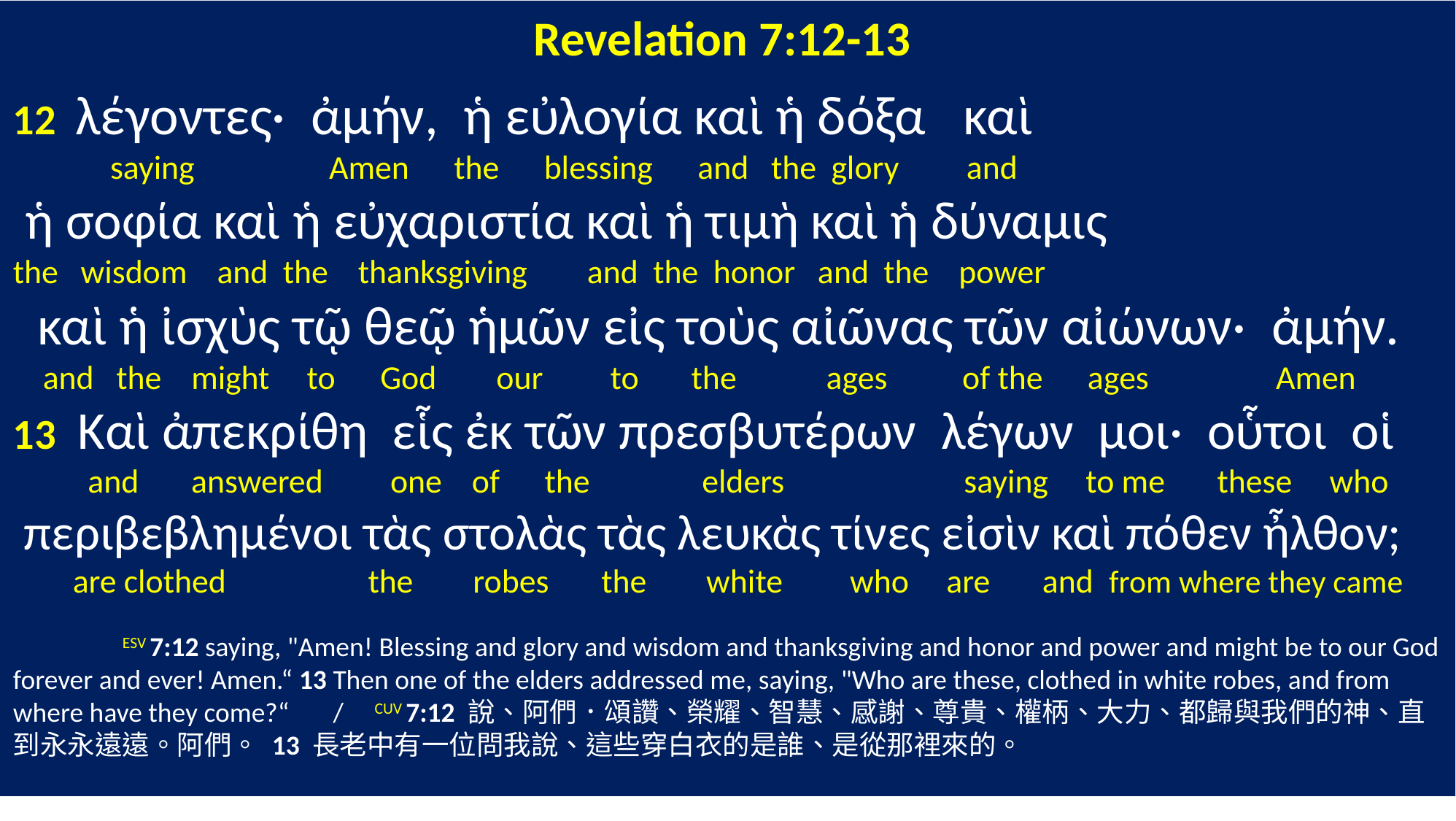

Revelation 7:12-13

12  λέγοντες·  ἀμήν,  ἡ εὐλογία καὶ ἡ δόξα   καὶ
             saying                  Amen      the      blessing      and   the  glory         and
 ἡ σοφία καὶ ἡ εὐχαριστία καὶ ἡ τιμὴ καὶ ἡ δύναμις
the   wisdom    and  the    thanksgiving        and  the  honor   and  the    power
  καὶ ἡ ἰσχὺς τῷ θεῷ ἡμῶν εἰς τοὺς αἰῶνας τῶν αἰώνων·  ἀμήν.
    and   the    might     to      God        our         to       the            ages          of the      ages                 Amen
13  Καὶ ἀπεκρίθη  εἷς ἐκ τῶν πρεσβυτέρων  λέγων  μοι·  οὗτοι  οἱ
          and       answered         one    of      the               elders                        saying     to me       these     who
 περιβεβλημένοι τὰς στολὰς τὰς λευκὰς τίνες εἰσὶν καὶ πόθεν ἦλθον;
        are clothed                   the        robes       the        white         who     are       and  from where they came

	ESV 7:12 saying, "Amen! Blessing and glory and wisdom and thanksgiving and honor and power and might be to our God forever and ever! Amen.“ 13 Then one of the elders addressed me, saying, "Who are these, clothed in white robes, and from where have they come?“       /     CUV 7:12 說、阿們．頌讚、榮耀、智慧、感謝、尊貴、權柄、大力、都歸與我們的神、直到永永遠遠。阿們。 13 長老中有一位問我說、這些穿白衣的是誰、是從那裡來的。